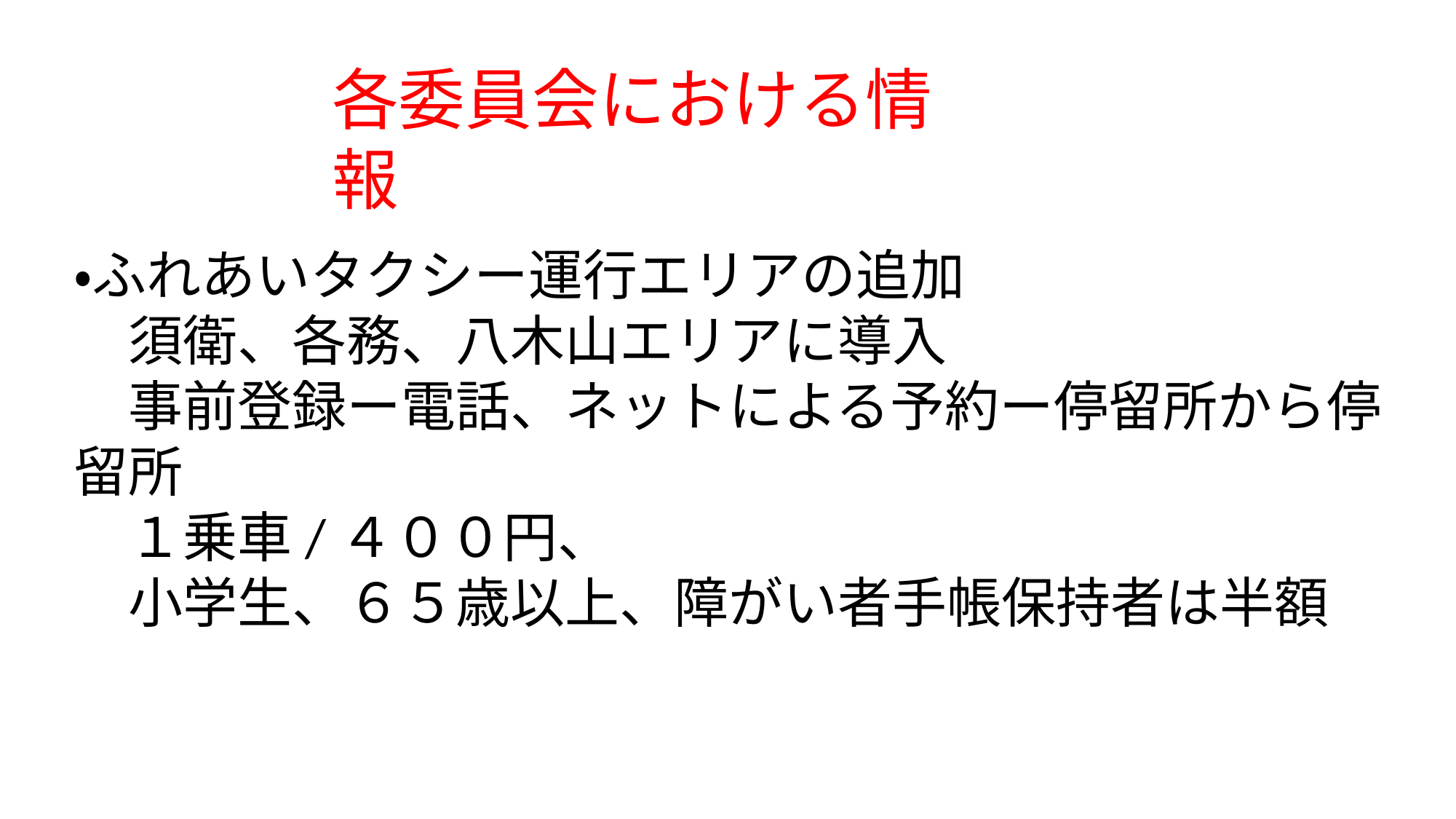

各委員会における情報
・ふれあいタクシー運行エリアの追加
　須衛、各務、八木山エリアに導入
　事前登録ー電話、ネットによる予約ー停留所から停留所
　１乗車/４００円、
　小学生、６５歳以上、障がい者手帳保持者は半額